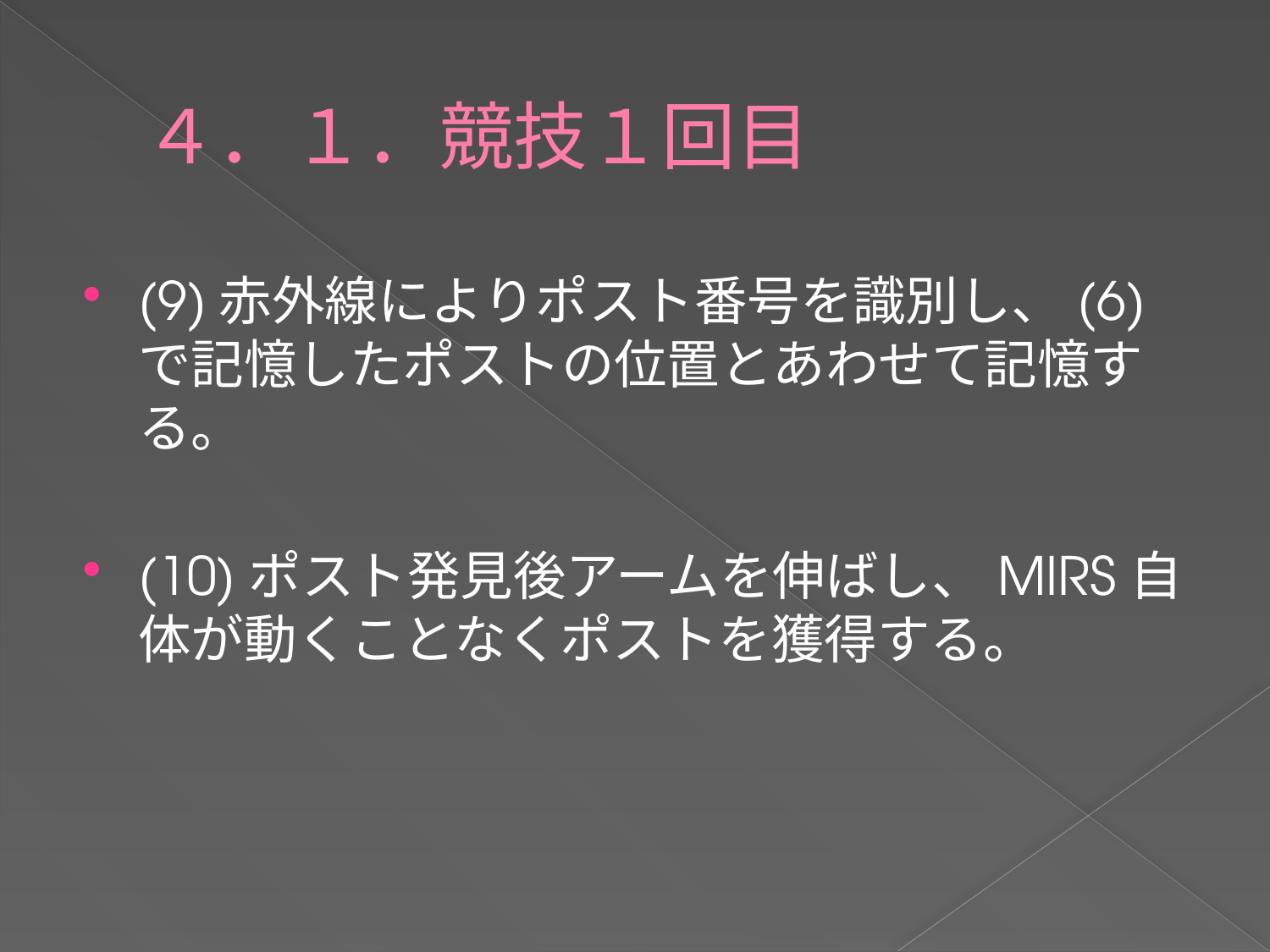

# ４．１．競技１回目
(9)赤外線によりポスト番号を識別し、(6)で記憶したポストの位置とあわせて記憶する。

(10)ポスト発見後アームを伸ばし、MIRS自体が動くことなくポストを獲得する。